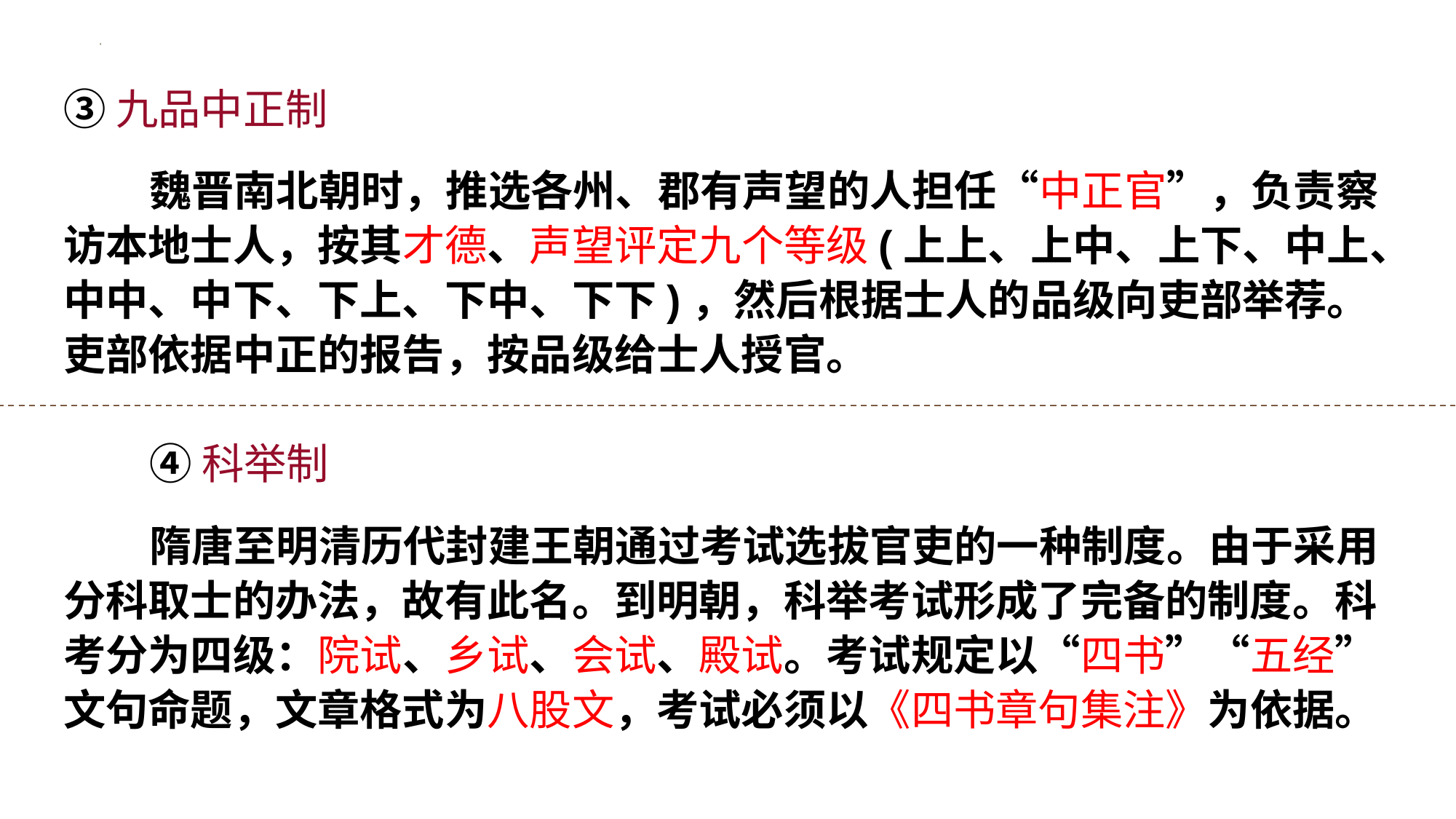

③九品中正制
魏晋南北朝时，推选各州、郡有声望的人担任“中正官”，负责察访本地士人，按其才德、声望评定九个等级(上上、上中、上下、中上、中中、中下、下上、下中、下下)，然后根据士人的品级向吏部举荐。吏部依据中正的报告，按品级给士人授官。
④科举制
隋唐至明清历代封建王朝通过考试选拔官吏的一种制度。由于采用分科取士的办法，故有此名。到明朝，科举考试形成了完备的制度。科考分为四级：院试、乡试、会试、殿试。考试规定以“四书”“五经”文句命题，文章格式为八股文，考试必须以《四书章句集注》为依据。